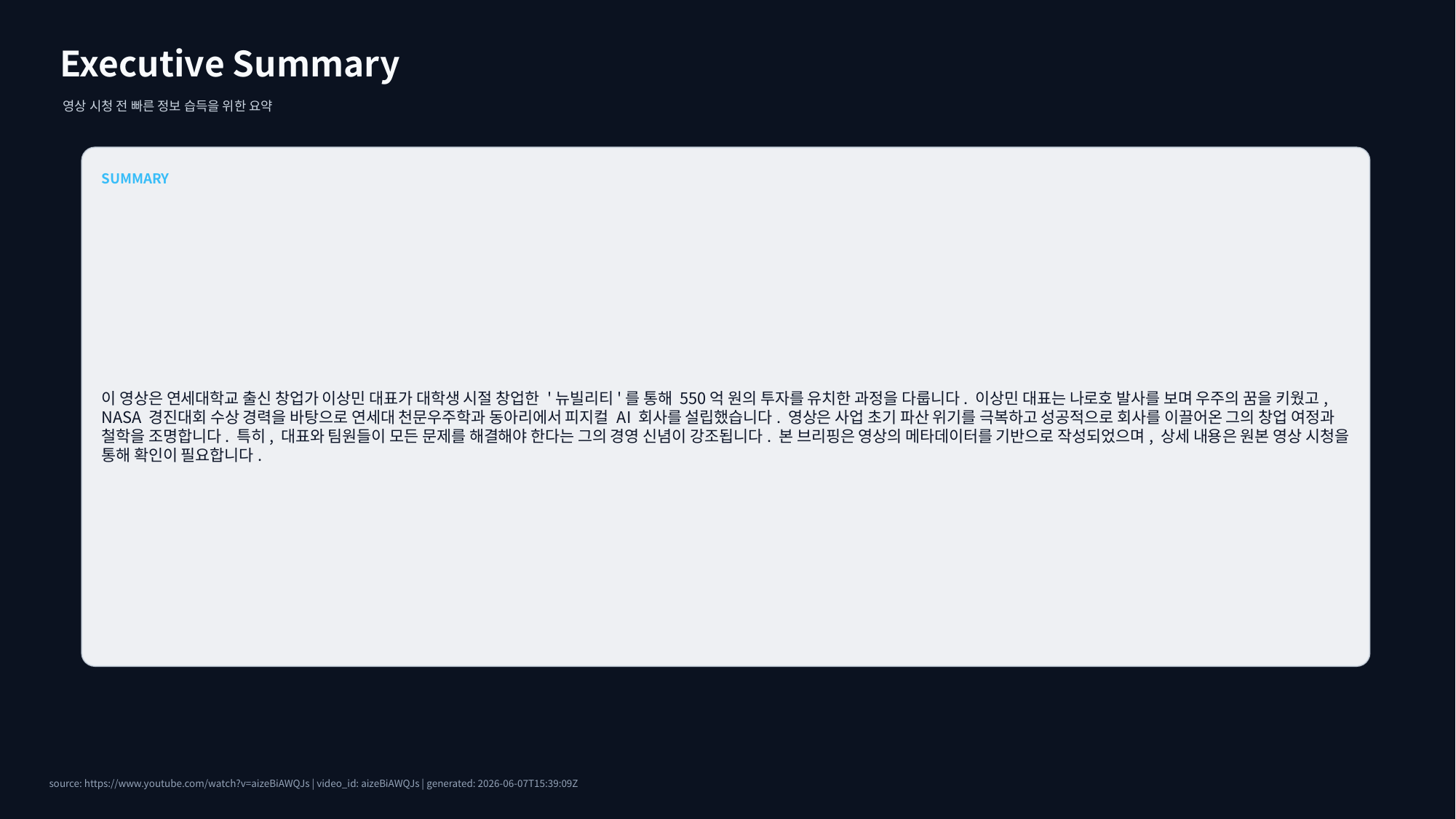

Executive Summary
영상 시청 전 빠른 정보 습득을 위한 요약

SUMMARY
이 영상은 연세대학교 출신 창업가 이상민 대표가 대학생 시절 창업한 '뉴빌리티'를 통해 550억 원의 투자를 유치한 과정을 다룹니다. 이상민 대표는 나로호 발사를 보며 우주의 꿈을 키웠고, NASA 경진대회 수상 경력을 바탕으로 연세대 천문우주학과 동아리에서 피지컬 AI 회사를 설립했습니다. 영상은 사업 초기 파산 위기를 극복하고 성공적으로 회사를 이끌어온 그의 창업 여정과 철학을 조명합니다. 특히, 대표와 팀원들이 모든 문제를 해결해야 한다는 그의 경영 신념이 강조됩니다. 본 브리핑은 영상의 메타데이터를 기반으로 작성되었으며, 상세 내용은 원본 영상 시청을 통해 확인이 필요합니다.
source: https://www.youtube.com/watch?v=aizeBiAWQJs | video_id: aizeBiAWQJs | generated: 2026-06-07T15:39:09Z